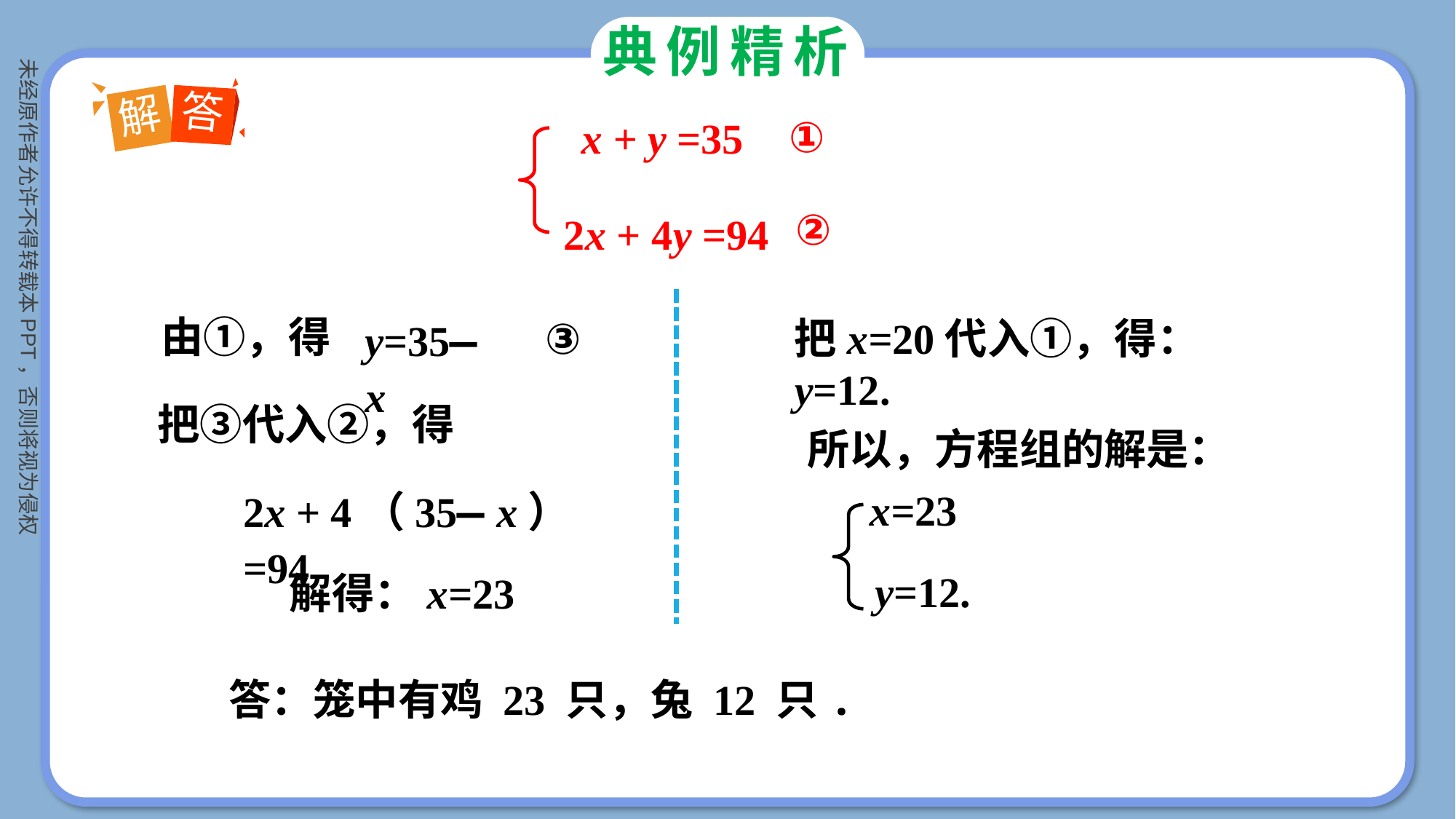

典例精析

答
解

  x + y =35
①

2x + 4y =94
②
y=35─ x
由➀，得
把x=20代入①，得：y=12.
③
 把➂代入➁，得
所以，方程组的解是：
x=23
2x + 4（35─ x） =94

解得：x=23
y=12.
答：笼中有鸡 23 只，兔 12 只.